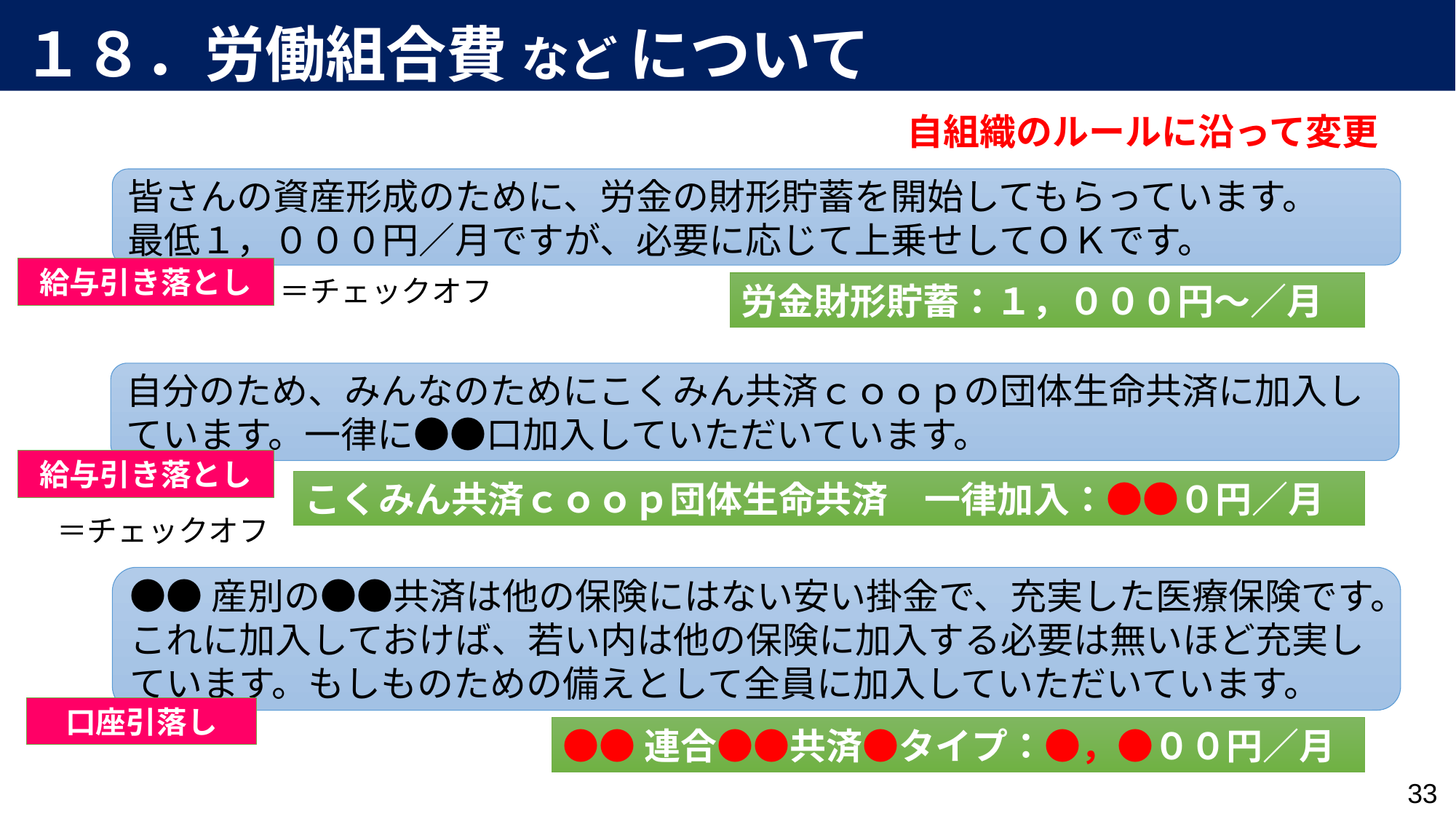

１８．労働組合費 など について
自組織のルールに沿って変更
皆さんの資産形成のために、労金の財形貯蓄を開始してもらっています。
最低１，０００円／月ですが、必要に応じて上乗せしてＯＫです。
＝チェックオフ
給与引き落とし
労金財形貯蓄：１，０００円～／月
自分のため、みんなのためにこくみん共済ｃｏｏｐの団体生命共済に加入しています。一律に●●口加入していただいています。
給与引き落とし
こくみん共済ｃｏｏｐ団体生命共済　一律加入：●●０円／月
＝チェックオフ
●●産別の●●共済は他の保険にはない安い掛金で、充実した医療保険です。これに加入しておけば、若い内は他の保険に加入する必要は無いほど充実しています。もしものための備えとして全員に加入していただいています。
口座引落し
●●連合●●共済●タイプ：●，●００円／月
33